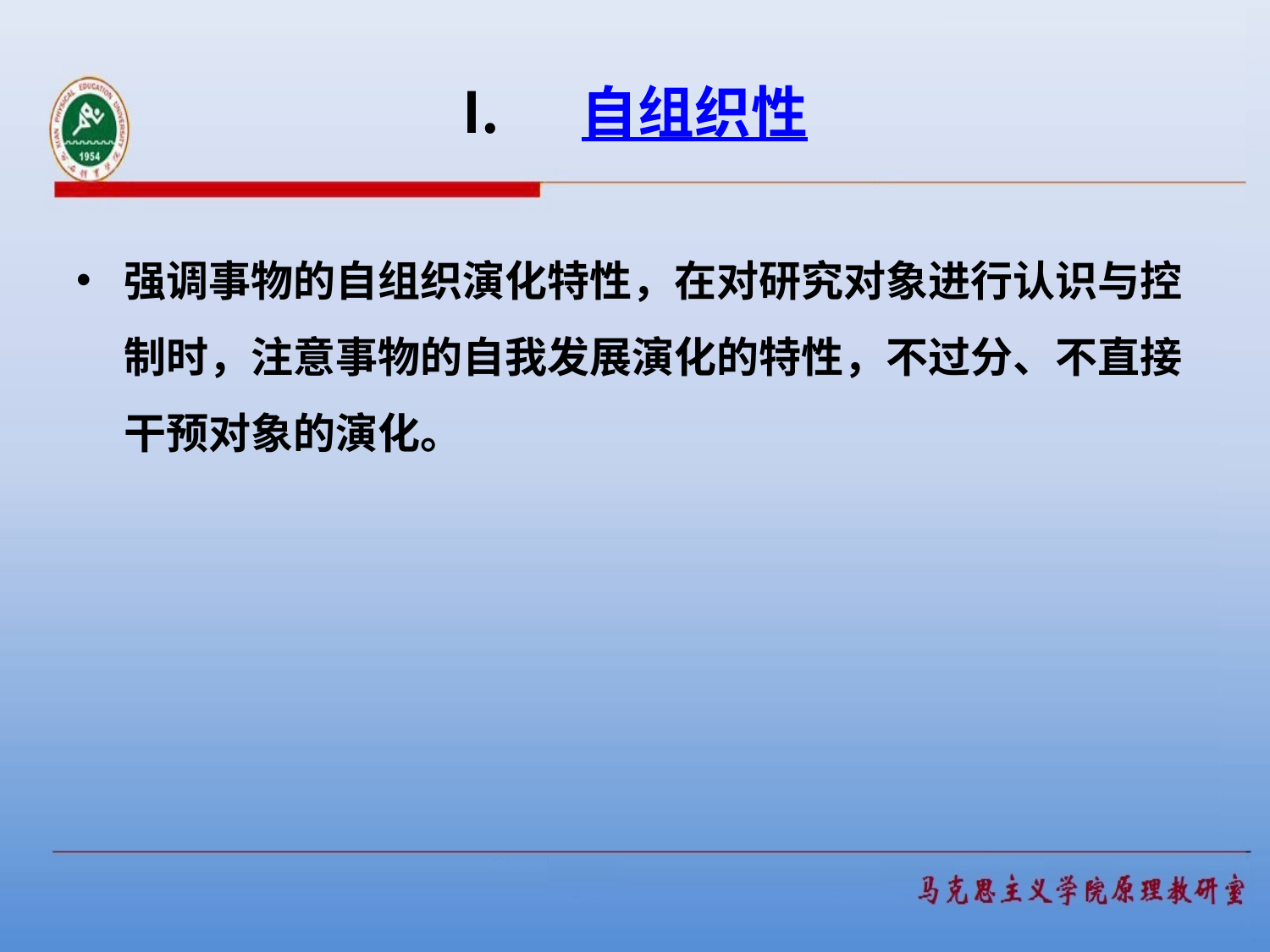

# 自组织性
强调事物的自组织演化特性，在对研究对象进行认识与控制时，注意事物的自我发展演化的特性，不过分、不直接干预对象的演化。